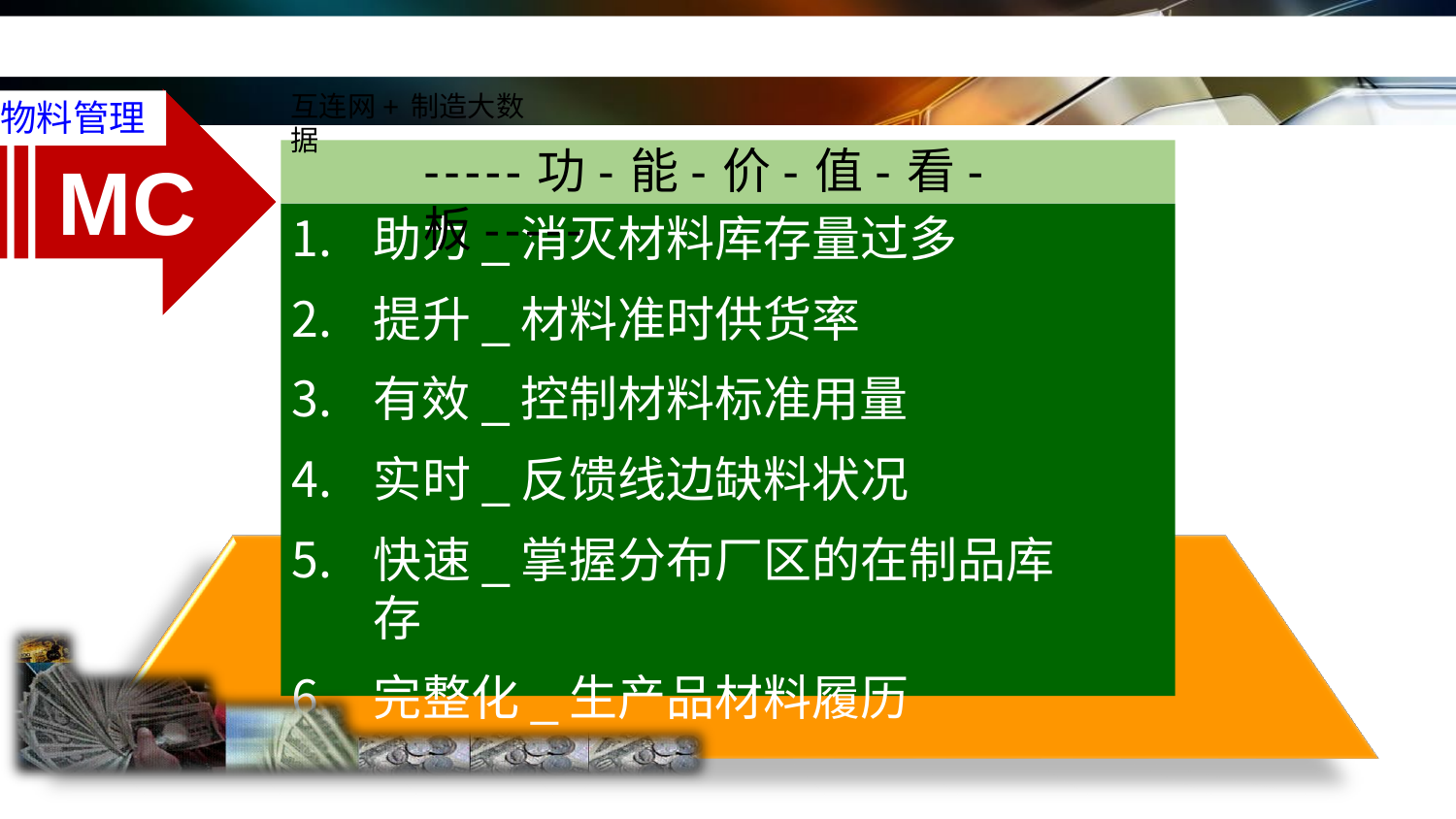

互连网+制造大数据

物料管理
-----功-能-价-值-看-板-----

MC
助力_消灭材料库存量过多
提升_材料准时供货率
有效_控制材料标准用量
实时_反馈线边缺料状况
快速_掌握分布厂区的在制品库存
完整化_生产品材料履历